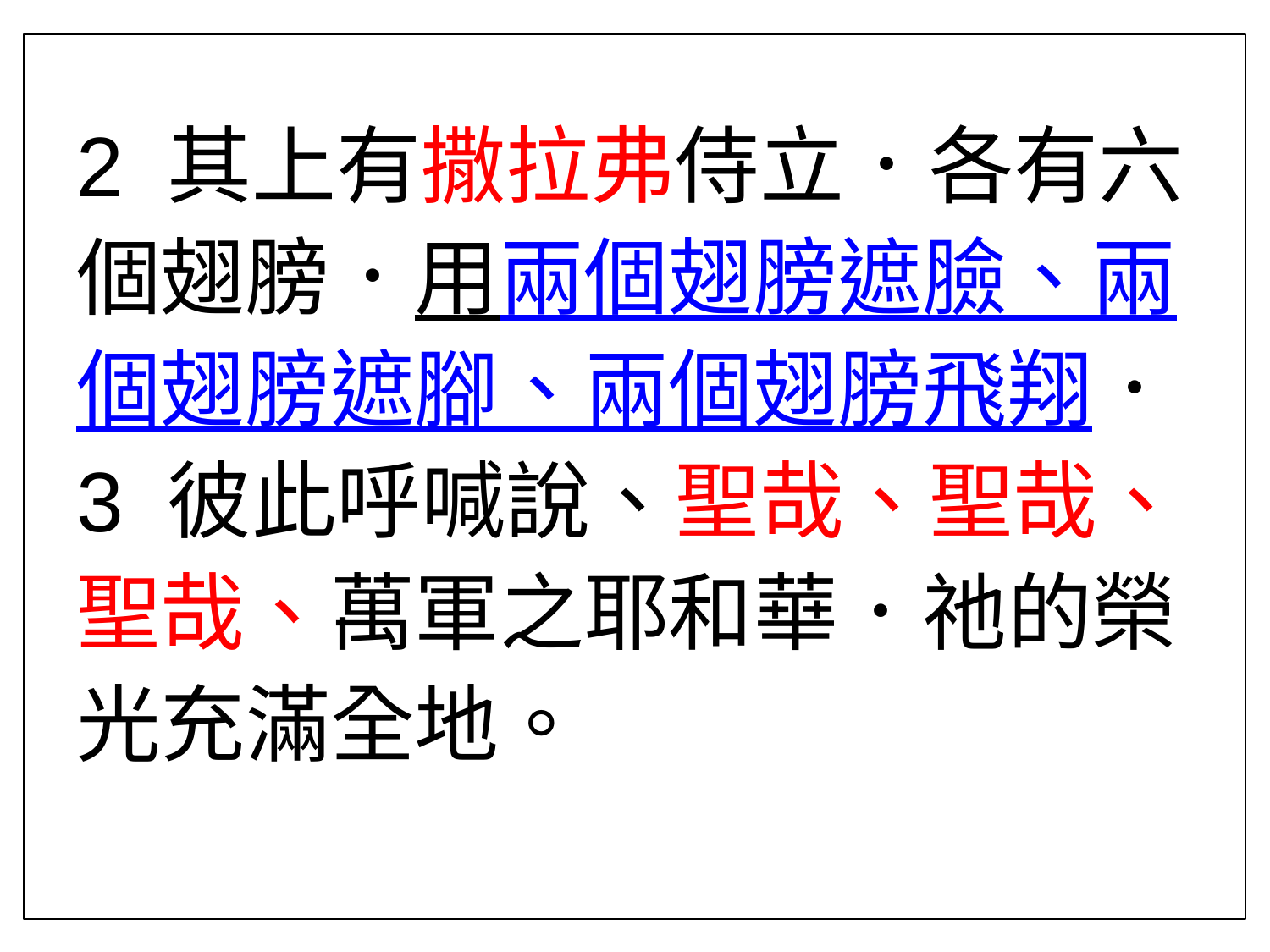

2 其上有撒拉弗侍立．各有六個翅膀．用兩個翅膀遮臉、兩個翅膀遮腳、兩個翅膀飛翔．3 彼此呼喊說、聖哉、聖哉、聖哉、萬軍之耶和華．祂的榮光充滿全地。